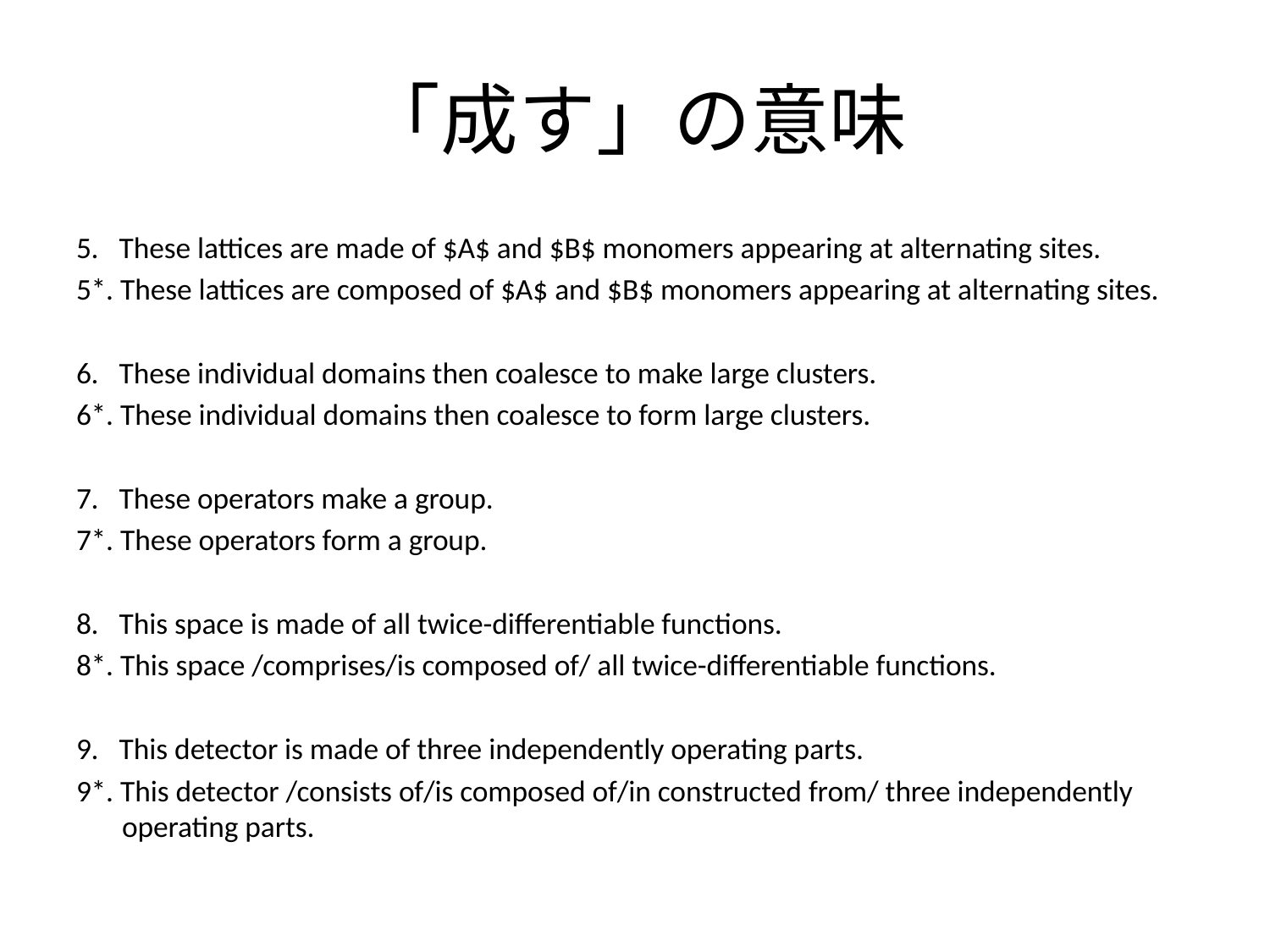

# 「成す」の意味
5.   These lattices are made of $A$ and $B$ monomers appearing at alternating sites.
5*. These lattices are composed of $A$ and $B$ monomers appearing at alternating sites.

6.   These individual domains then coalesce to make large clusters.
6*. These individual domains then coalesce to form large clusters.

7.   These operators make a group.
7*. These operators form a group.

8.   This space is made of all twice-differentiable functions.
8*. This space /comprises/is composed of/ all twice-differentiable functions.

9.   This detector is made of three independently operating parts.
9*. This detector /consists of/is composed of/in constructed from/ three independently operating parts.